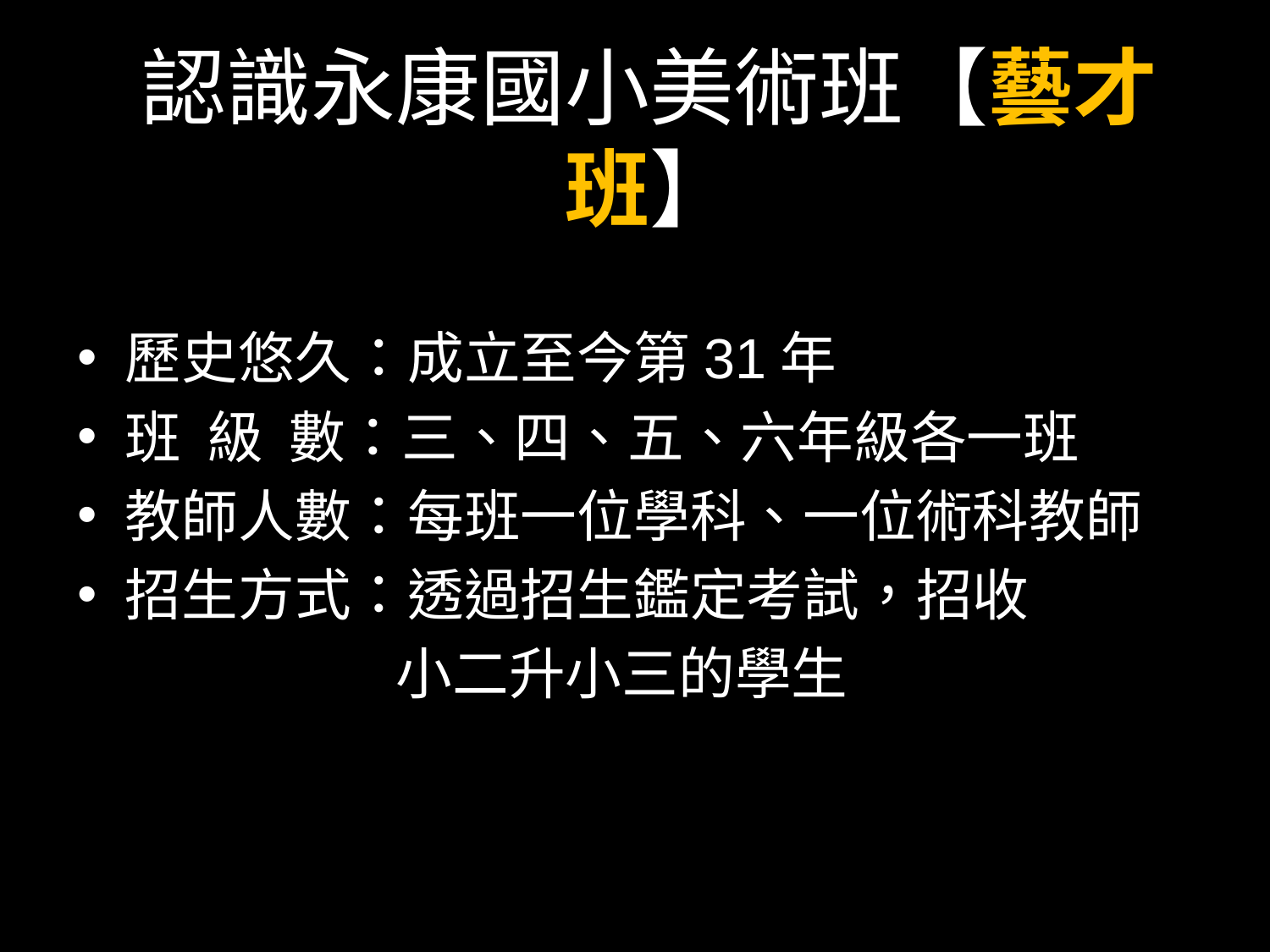

# 認識永康國小美術班【藝才班】
歷史悠久：成立至今第31年
班  級  數：三、四、五、六年級各一班
教師人數：每班一位學科、一位術科教師
招生方式：透過招生鑑定考試，招收
                        小二升小三的學生